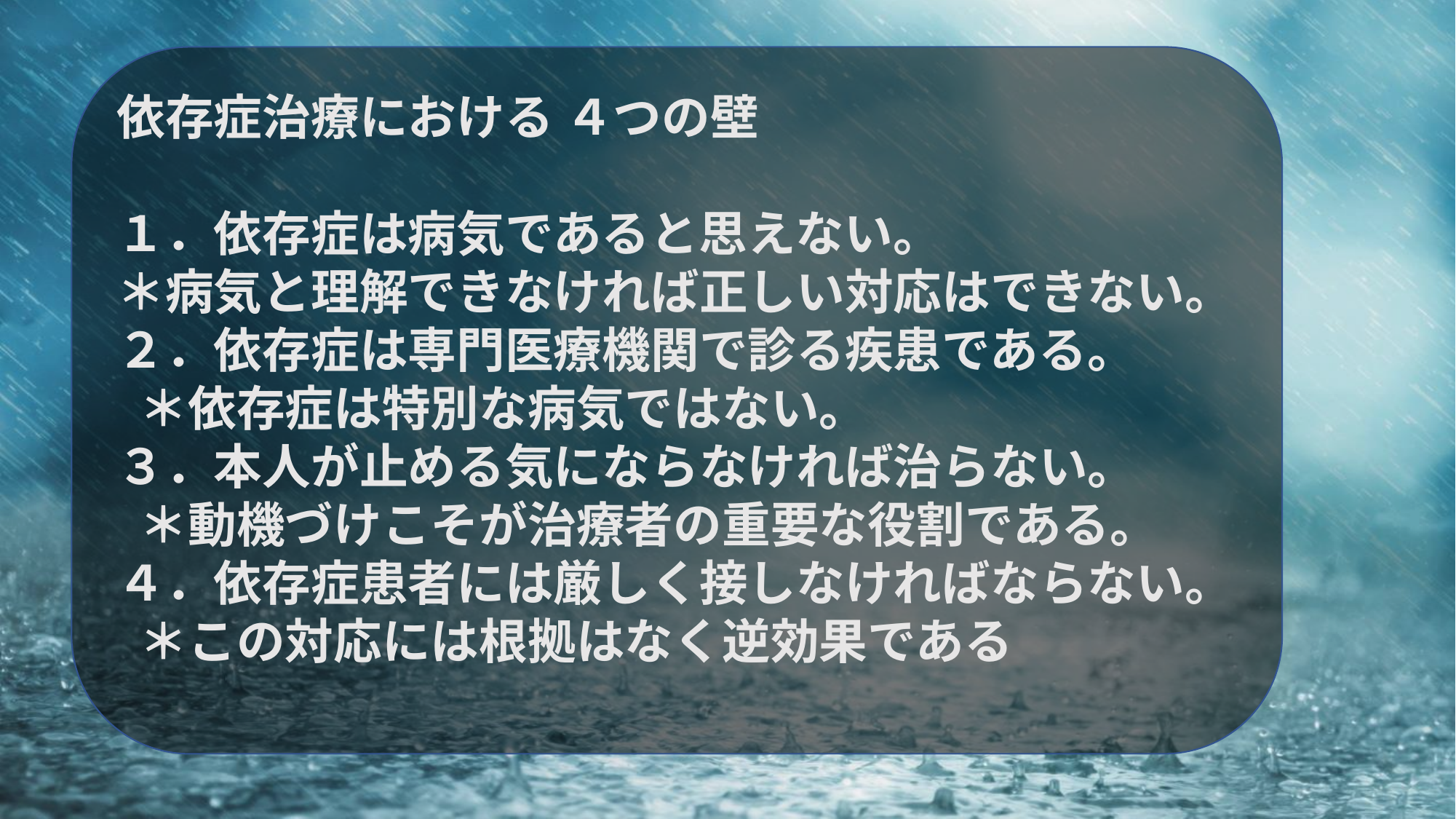

依存症治療における ４つの壁

１．依存症は病気であると思えない。
＊病気と理解できなければ正しい対応はできない。
２．依存症は専門医療機関で診る疾患である。
 ＊依存症は特別な病気ではない。
３．本人が止める気にならなければ治らない。
 ＊動機づけこそが治療者の重要な役割である。
４．依存症患者には厳しく接しなければならない。
 ＊この対応には根拠はなく逆効果である